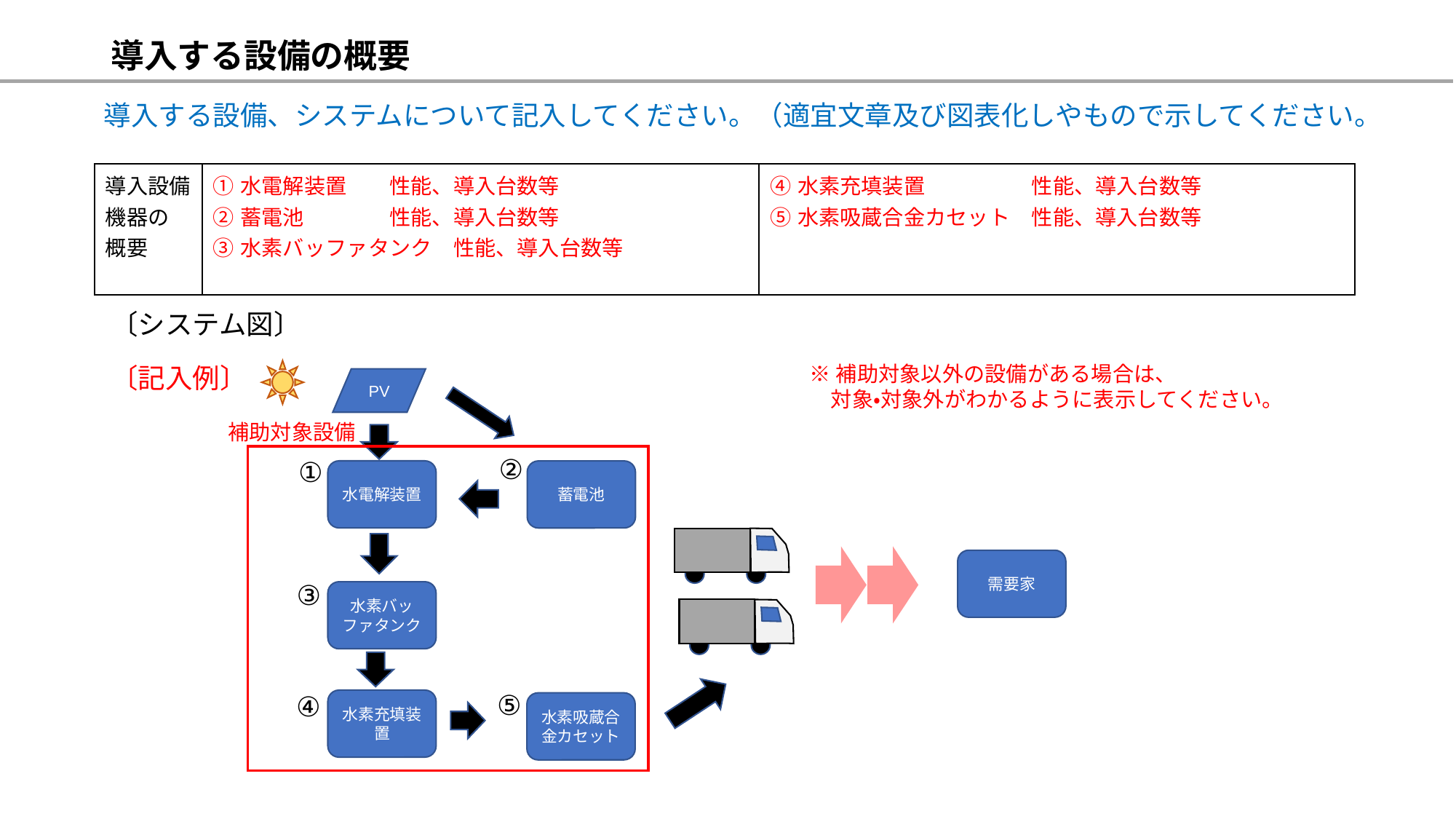

# 導入する設備の概要
導入する設備、システムについて記入してください。（適宜文章及び図表化しやもので示してください。
| 導入設備機器の 概要 | ①水電解装置　　性能、導入台数等 ②蓄電池　　　　性能、導入台数等 ③水素バッファタンク　性能、導入台数等 | ④水素充填装置　　　　　性能、導入台数等 ⑤水素吸蔵合金カセット　性能、導入台数等 |
| --- | --- | --- |
〔システム図〕
※補助対象以外の設備がある場合は、
　対象・対象外がわかるように表示してください。
〔記入例〕

PV

補助対象設備

②
①
水電解装置
蓄電池

需要家
③
水素バッファタンク

⑤
④
水素充填装置
水素吸蔵合金カセット